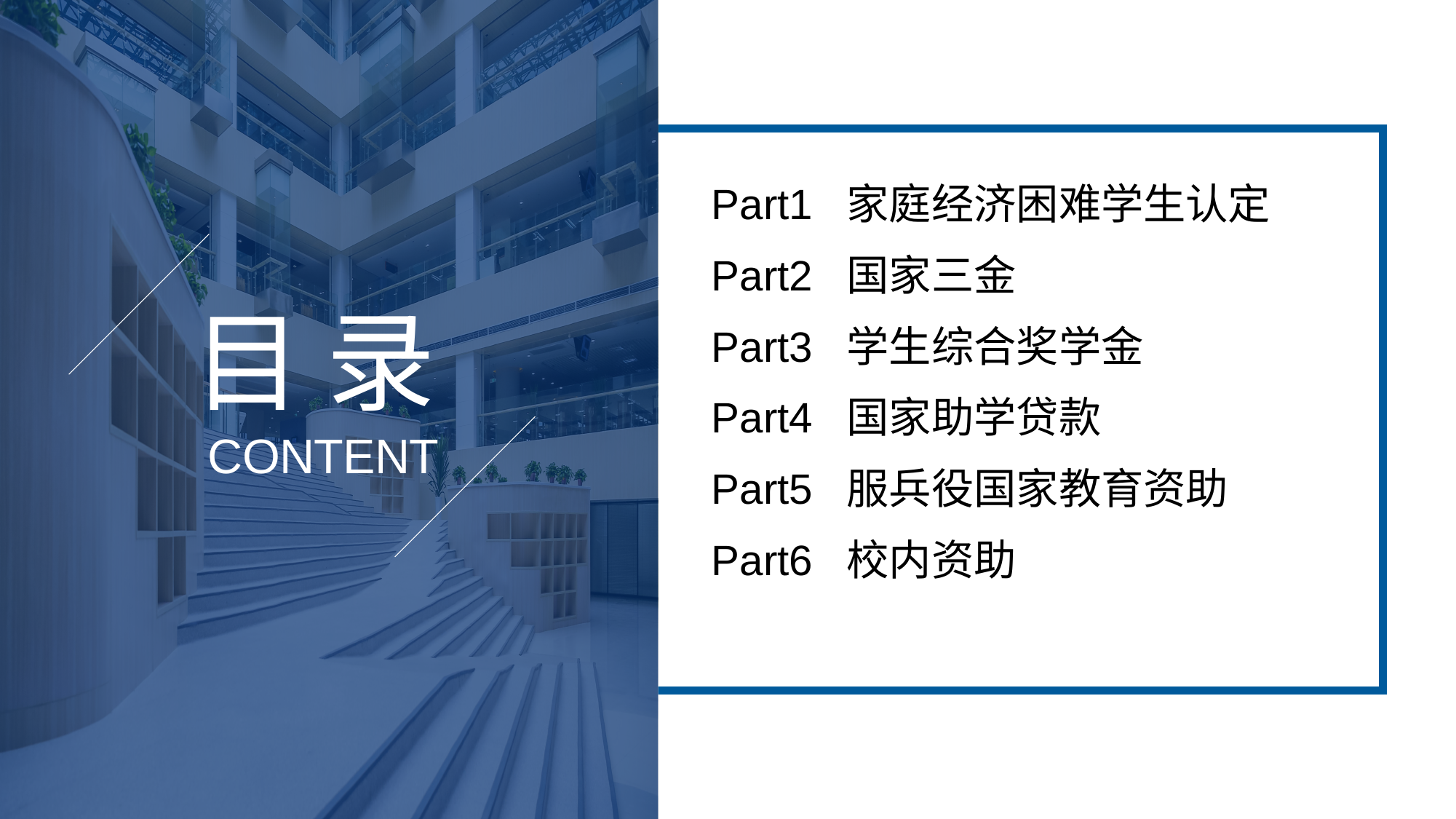

Part1  家庭经济困难学生认定
Part2  国家三金
Part3  学生综合奖学金
Part4  国家助学贷款
Part5  服兵役国家教育资助
Part6  校内资助